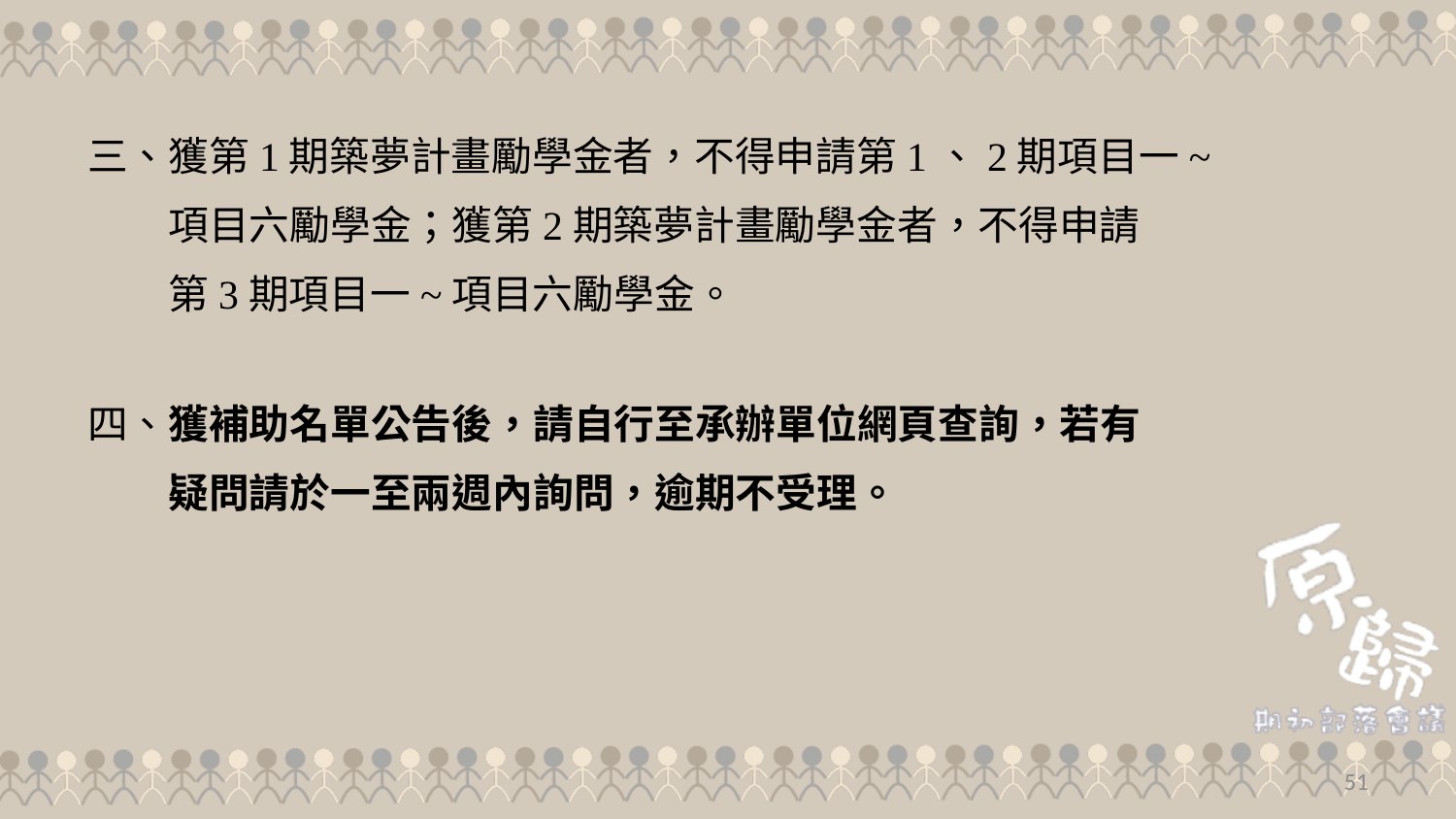

三、獲第1期築夢計畫勵學金者，不得申請第1、2期項目一~
　　項目六勵學金；獲第2期築夢計畫勵學金者，不得申請
　　第3期項目一~項目六勵學金。

四、獲補助名單公告後，請自行至承辦單位網頁查詢，若有
　　疑問請於一至兩週內詢問，逾期不受理。

51